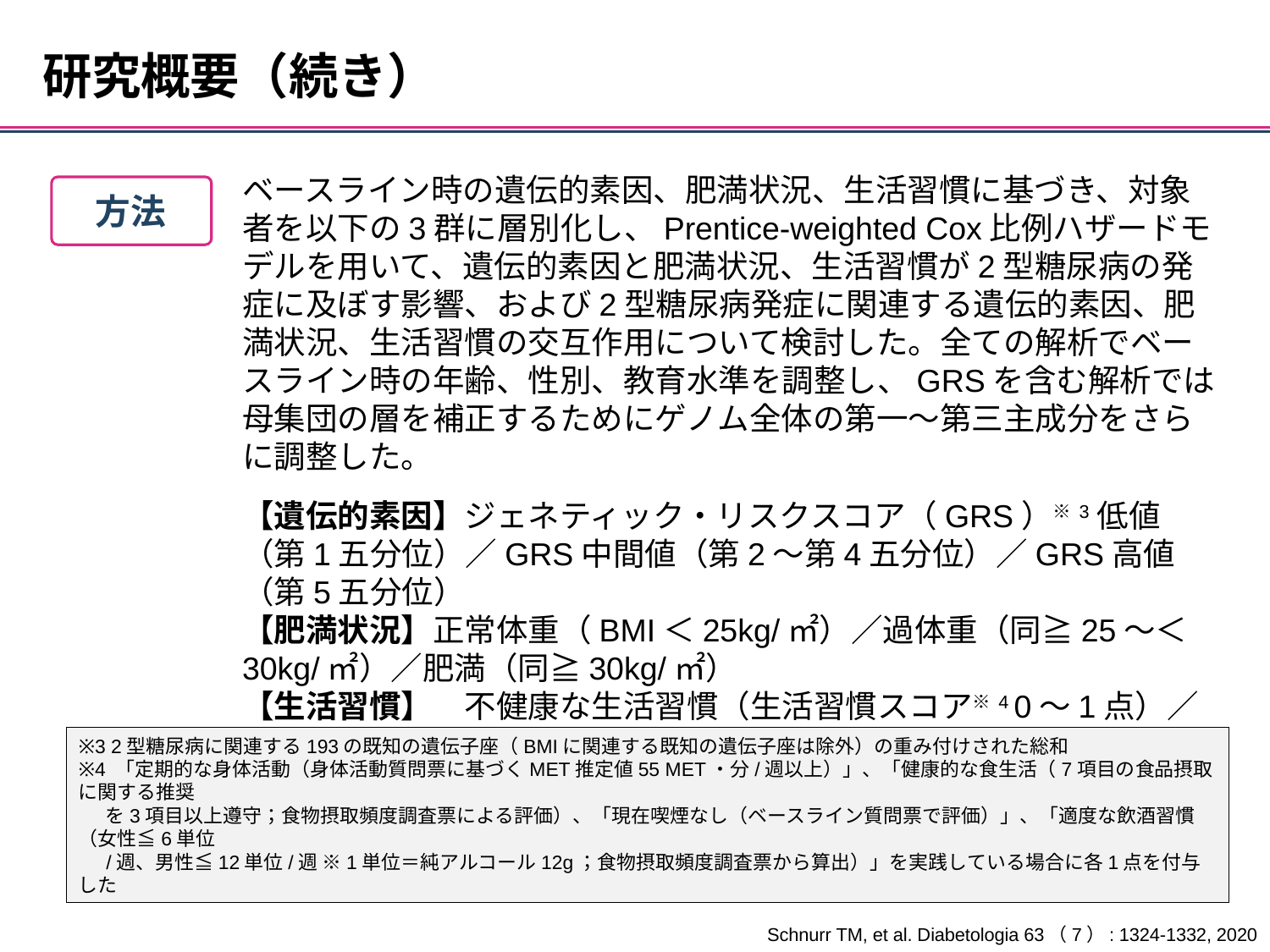

研究概要（続き）
ベースライン時の遺伝的素因、肥満状況、生活習慣に基づき、対象者を以下の3群に層別化し、Prentice-weighted Cox比例ハザードモデルを用いて、遺伝的素因と肥満状況、生活習慣が2型糖尿病の発症に及ぼす影響、および2型糖尿病発症に関連する遺伝的素因、肥満状況、生活習慣の交互作用について検討した。全ての解析でベースライン時の年齢、性別、教育水準を調整し、GRSを含む解析では母集団の層を補正するためにゲノム全体の第一～第三主成分をさらに調整した。

【遺伝的素因】ジェネティック・リスクスコア（GRS）※3低値（第1五分位）／GRS中間値（第2～第4五分位）／GRS高値（第5五分位）
【肥満状況】正常体重（BMI＜25kg/㎡）／過体重（同≧25～＜30kg/㎡）／肥満（同≧30kg/㎡）
【生活習慣】　不健康な生活習慣（生活習慣スコア※4 0～1点）／中間的な生活習慣（同2点）／健康的な生活習慣（同3～4点）

方法
※3 2型糖尿病に関連する193の既知の遺伝子座（BMIに関連する既知の遺伝子座は除外）の重み付けされた総和
※4 「定期的な身体活動（身体活動質問票に基づくMET推定値55 MET・分/週以上）」、「健康的な食生活（7項目の食品摂取に関する推奨
     を3項目以上遵守；食物摂取頻度調査票による評価）、「現在喫煙なし（ベースライン質問票で評価）」、「適度な飲酒習慣（女性≦6単位
     /週、男性≦12単位/週 ※1単位＝純アルコール12g；食物摂取頻度調査票から算出）」を実践している場合に各1点を付与した
Schnurr TM, et al. Diabetologia 63（7）: 1324-1332, 2020